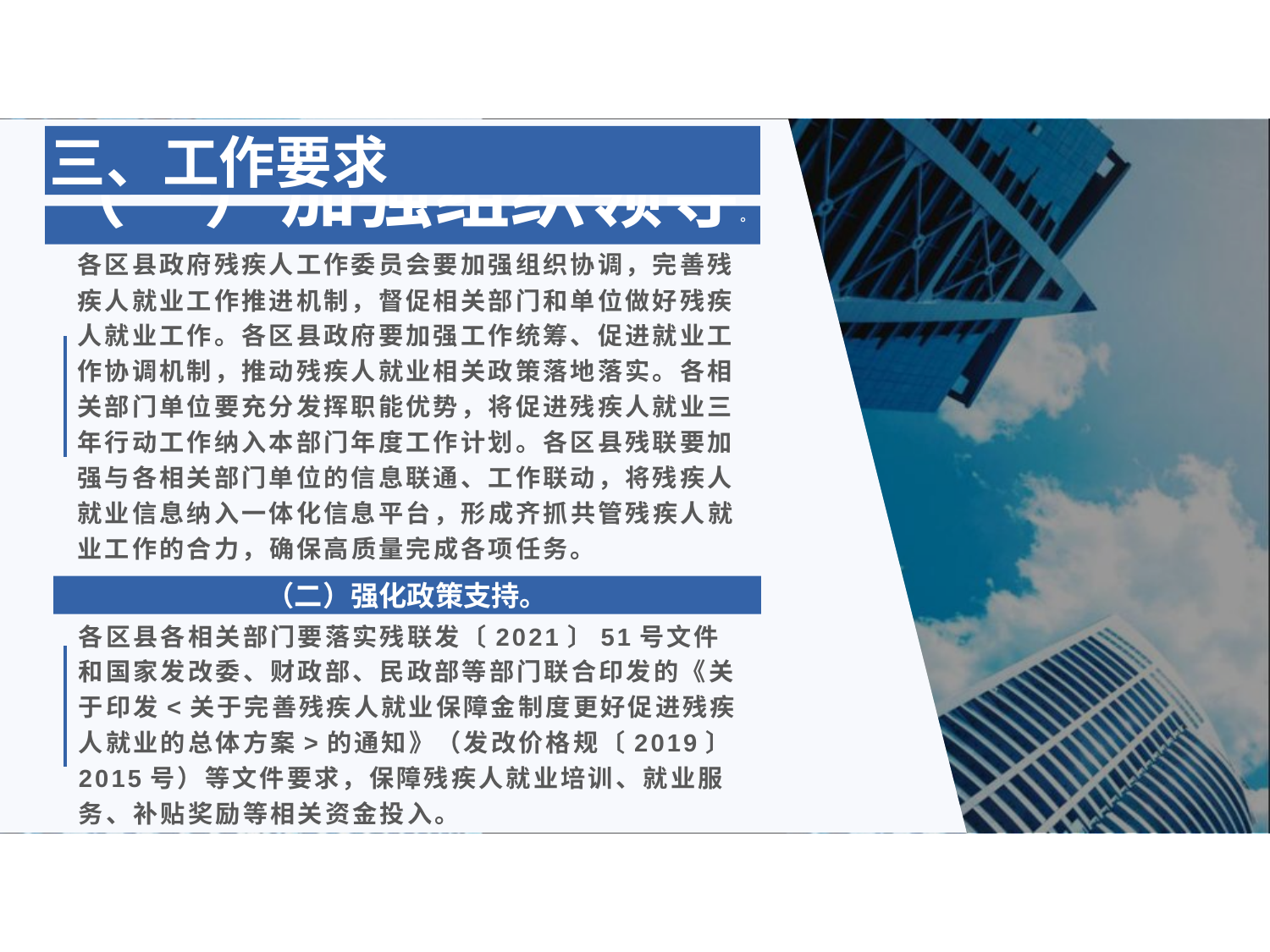

三、工作要求
（一）加强组织领导。
各区县政府残疾人工作委员会要加强组织协调，完善残疾人就业工作推进机制，督促相关部门和单位做好残疾人就业工作。各区县政府要加强工作统筹、促进就业工作协调机制，推动残疾人就业相关政策落地落实。各相关部门单位要充分发挥职能优势，将促进残疾人就业三年行动工作纳入本部门年度工作计划。各区县残联要加强与各相关部门单位的信息联通、工作联动，将残疾人就业信息纳入一体化信息平台，形成齐抓共管残疾人就业工作的合力，确保高质量完成各项任务。

（二）强化政策支持。
各区县各相关部门要落实残联发〔2021〕51号文件和国家发改委、财政部、民政部等部门联合印发的《关于印发<关于完善残疾人就业保障金制度更好促进残疾人就业的总体方案>的通知》（发改价格规〔2019〕2015号）等文件要求，保障残疾人就业培训、就业服务、补贴奖励等相关资金投入。